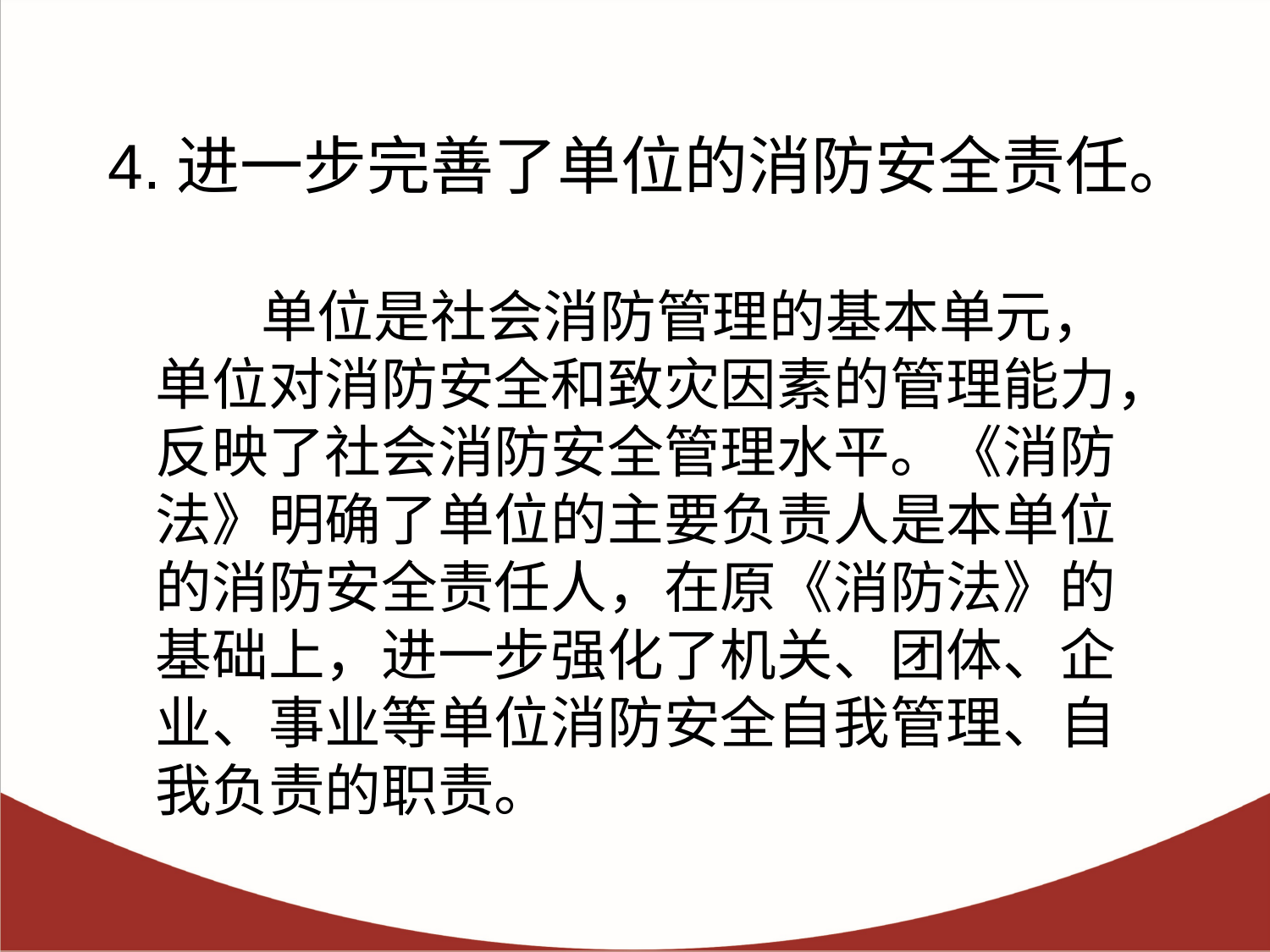

# 4.进一步完善了单位的消防安全责任。
           单位是社会消防管理的基本单元，单位对消防安全和致灾因素的管理能力，反映了社会消防安全管理水平。《消防法》明确了单位的主要负责人是本单位的消防安全责任人，在原《消防法》的基础上，进一步强化了机关、团体、企业、事业等单位消防安全自我管理、自我负责的职责。